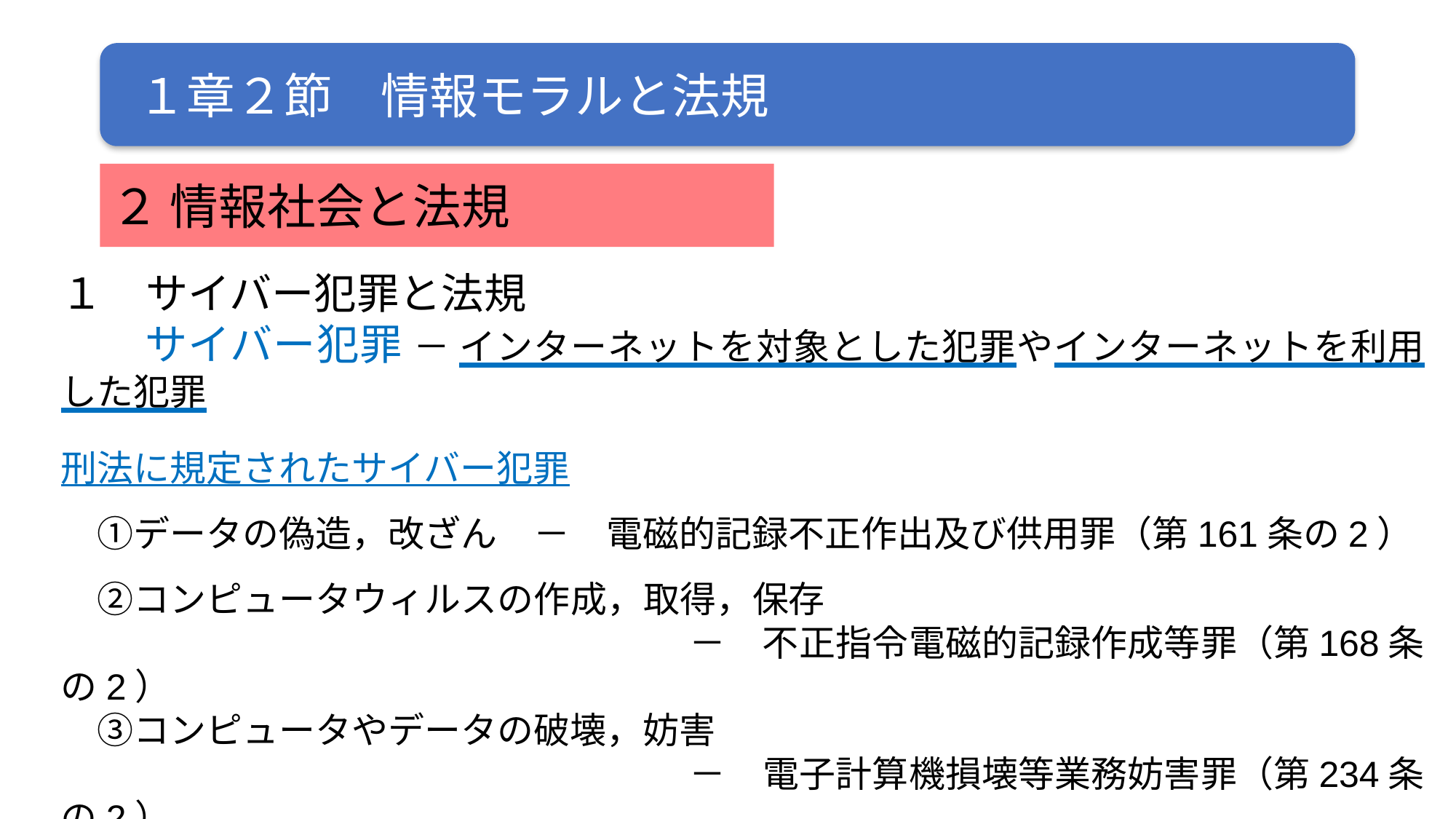

２ 情報社会と法規
１　サイバー犯罪と法規
　　　サイバー犯罪 － インターネットを対象とした犯罪やインターネットを利用した犯罪

刑法に規定されたサイバー犯罪
　①データの偽造，改ざん　－　電磁的記録不正作出及び供用罪（第161条の2）
　②コンピュータウィルスの作成，取得，保存
　　　　　　　　　　　　　　　　　 －　不正指令電磁的記録作成等罪（第168条の2）
　③コンピュータやデータの破壊，妨害
　　　　　　　　　　　　　　　　　 －　電子計算機損壊等業務妨害罪（第234条の2）
　④コンピュータの不正操作による詐欺
　　　　　　　　　　　　　　　　　 －　電子計算機使用詐欺罪（第246条の２）